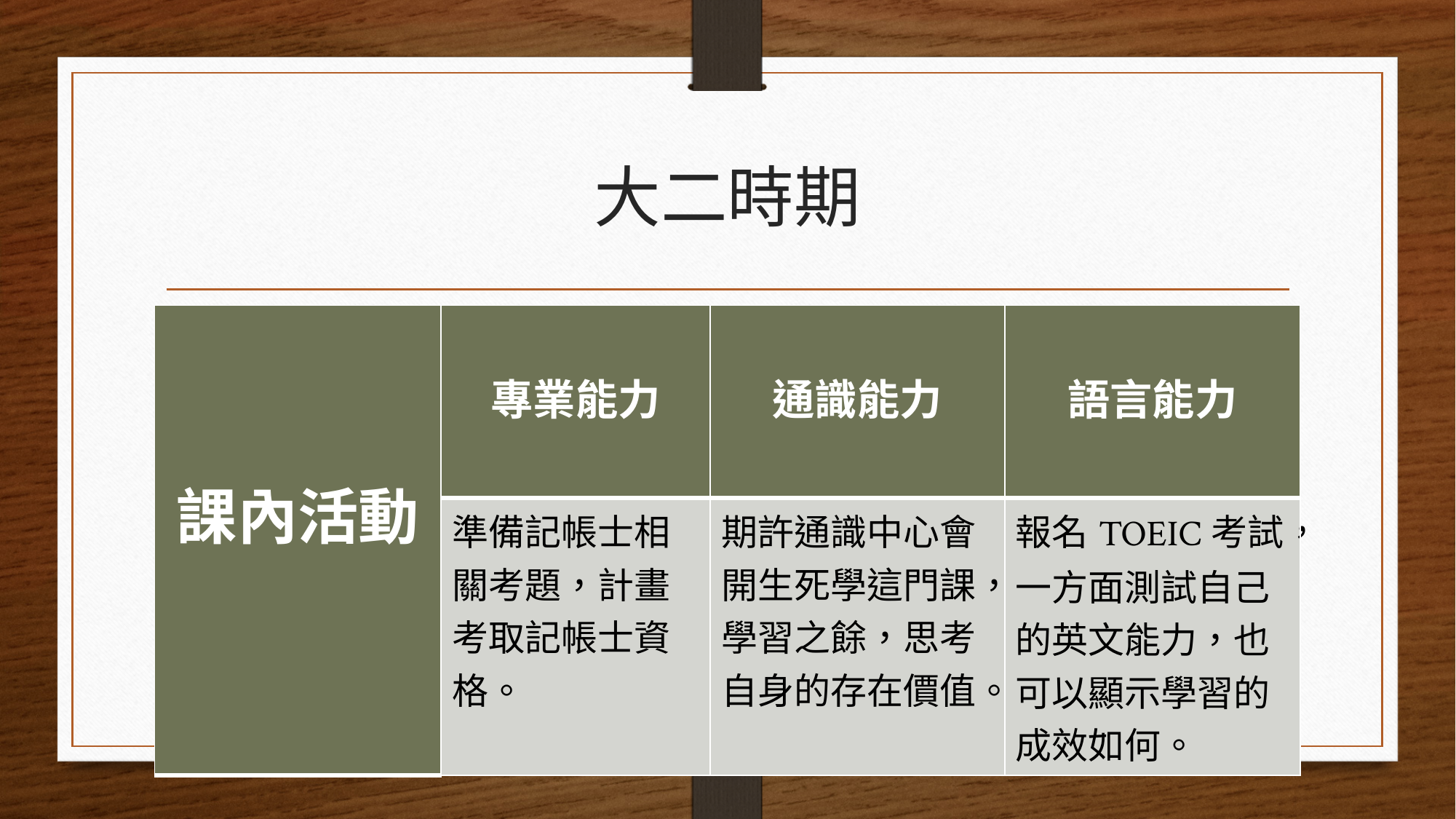

# 大二時期
| 課內活動 | 專業能力 | 通識能力 | 語言能力 |
| --- | --- | --- | --- |
|  | 準備記帳士相關考題，計畫考取記帳士資格。 | 期許通識中心會開生死學這門課，學習之餘，思考自身的存在價值。 | 報名TOEIC考試，一方面測試自己的英文能力，也可以顯示學習的成效如何。 |